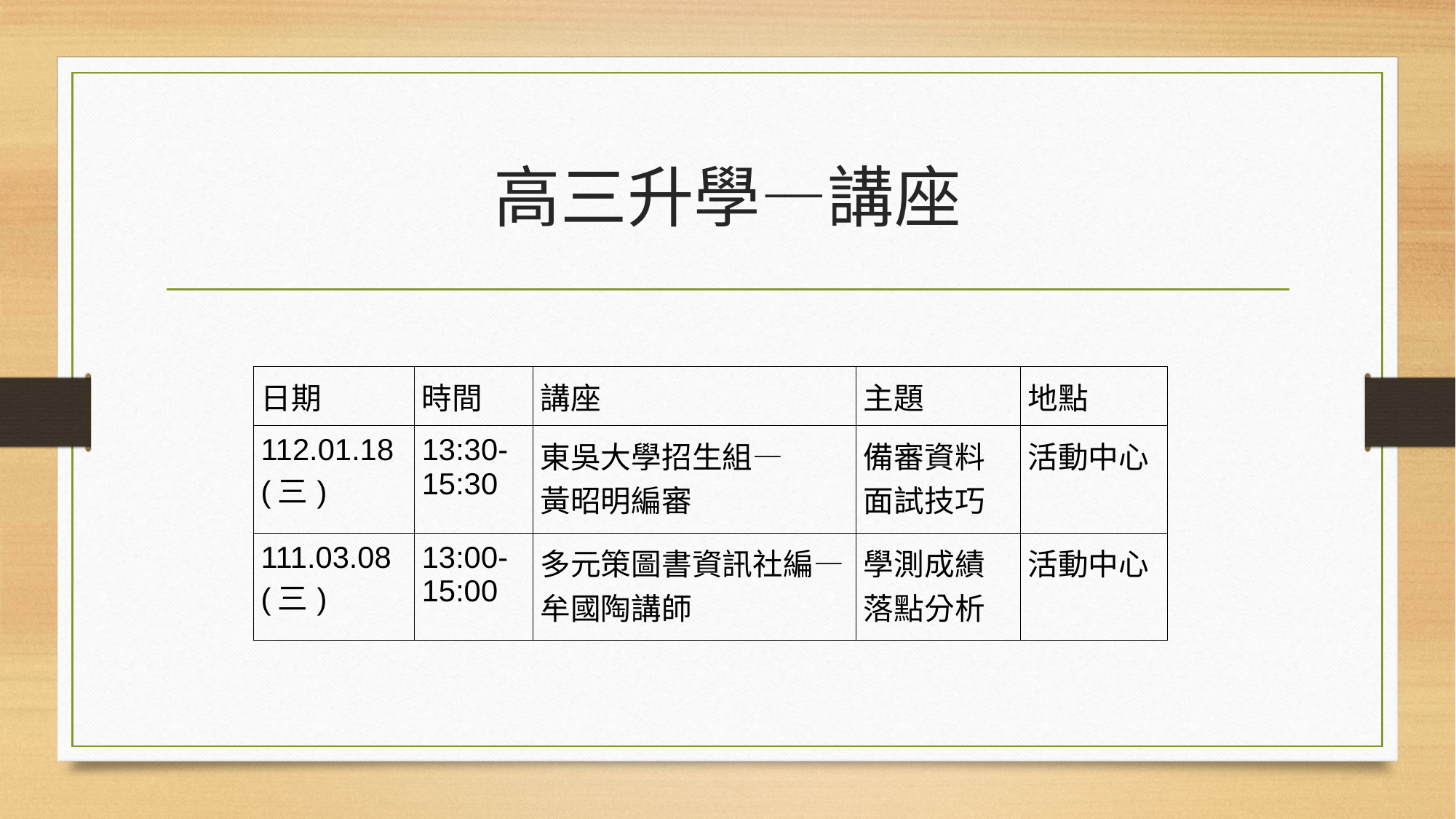

# 高三升學—講座
| 日期 | 時間 | 講座 | 主題 | 地點 |
| --- | --- | --- | --- | --- |
| 112.01.18 (三) | 13:30-15:30 | 東吳大學招生組— 黃昭明編審 | 備審資料 面試技巧 | 活動中心 |
| 111.03.08 (三) | 13:00-15:00 | 多元策圖書資訊社編—牟國陶講師 | 學測成績 落點分析 | 活動中心 |